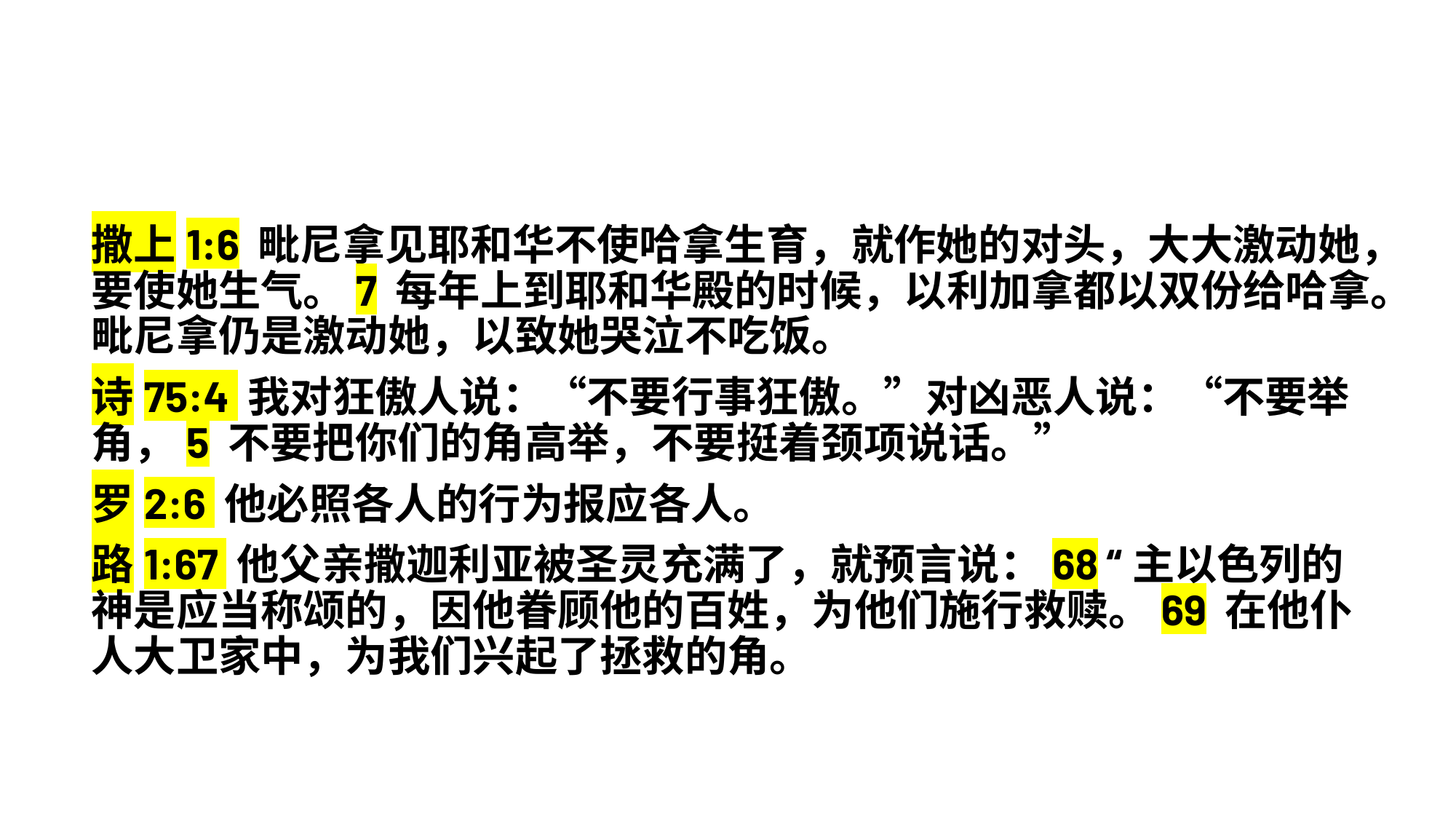

撒上1:6 毗尼拿见耶和华不使哈拿生育，就作她的对头，大大激动她，要使她生气。7 每年上到耶和华殿的时候，以利加拿都以双份给哈拿。毗尼拿仍是激动她，以致她哭泣不吃饭。
诗75:4 我对狂傲人说：“不要行事狂傲。”对凶恶人说：“不要举角，5 不要把你们的角高举，不要挺着颈项说话。”
罗2:6 他必照各人的行为报应各人。
路1:67 他父亲撒迦利亚被圣灵充满了，就预言说：68 “主以色列的神是应当称颂的，因他眷顾他的百姓，为他们施行救赎。69 在他仆人大卫家中，为我们兴起了拯救的角。